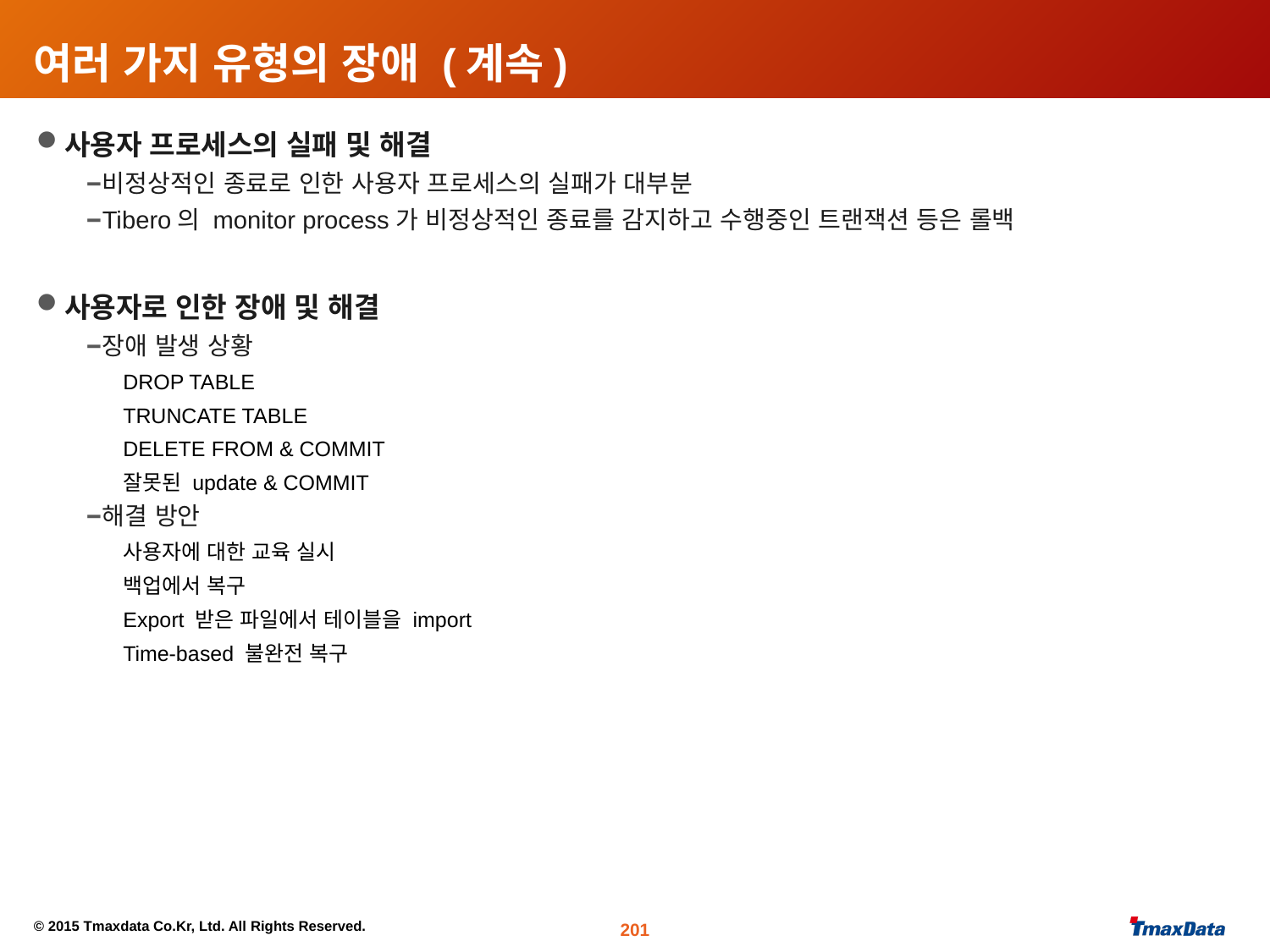

# 여러 가지 유형의 장애 (계속)
사용자 프로세스의 실패 및 해결
비정상적인 종료로 인한 사용자 프로세스의 실패가 대부분
Tibero의 monitor process가 비정상적인 종료를 감지하고 수행중인 트랜잭션 등은 롤백

사용자로 인한 장애 및 해결
장애 발생 상황
DROP TABLE
TRUNCATE TABLE
DELETE FROM & COMMIT
잘못된 update & COMMIT
해결 방안
사용자에 대한 교육 실시
백업에서 복구
Export 받은 파일에서 테이블을 import
Time-based 불완전 복구